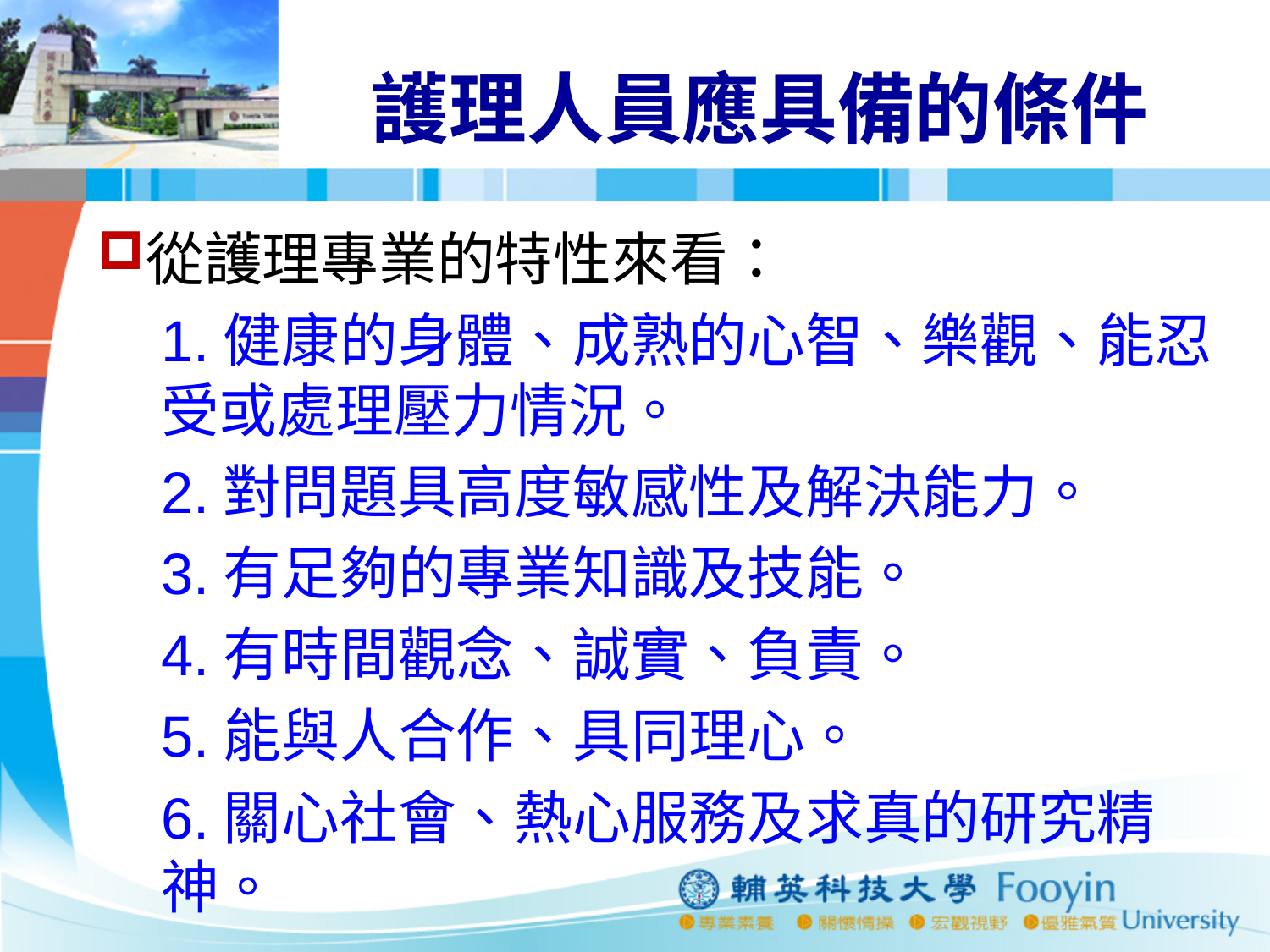

# 護理人員應具備的條件
從護理專業的特性來看：
1.健康的身體、成熟的心智、樂觀、能忍受或處理壓力情況。
2.對問題具高度敏感性及解決能力。
3.有足夠的專業知識及技能。
4.有時間觀念、誠實、負責。
5.能與人合作、具同理心。
6.關心社會、熱心服務及求真的研究精神。